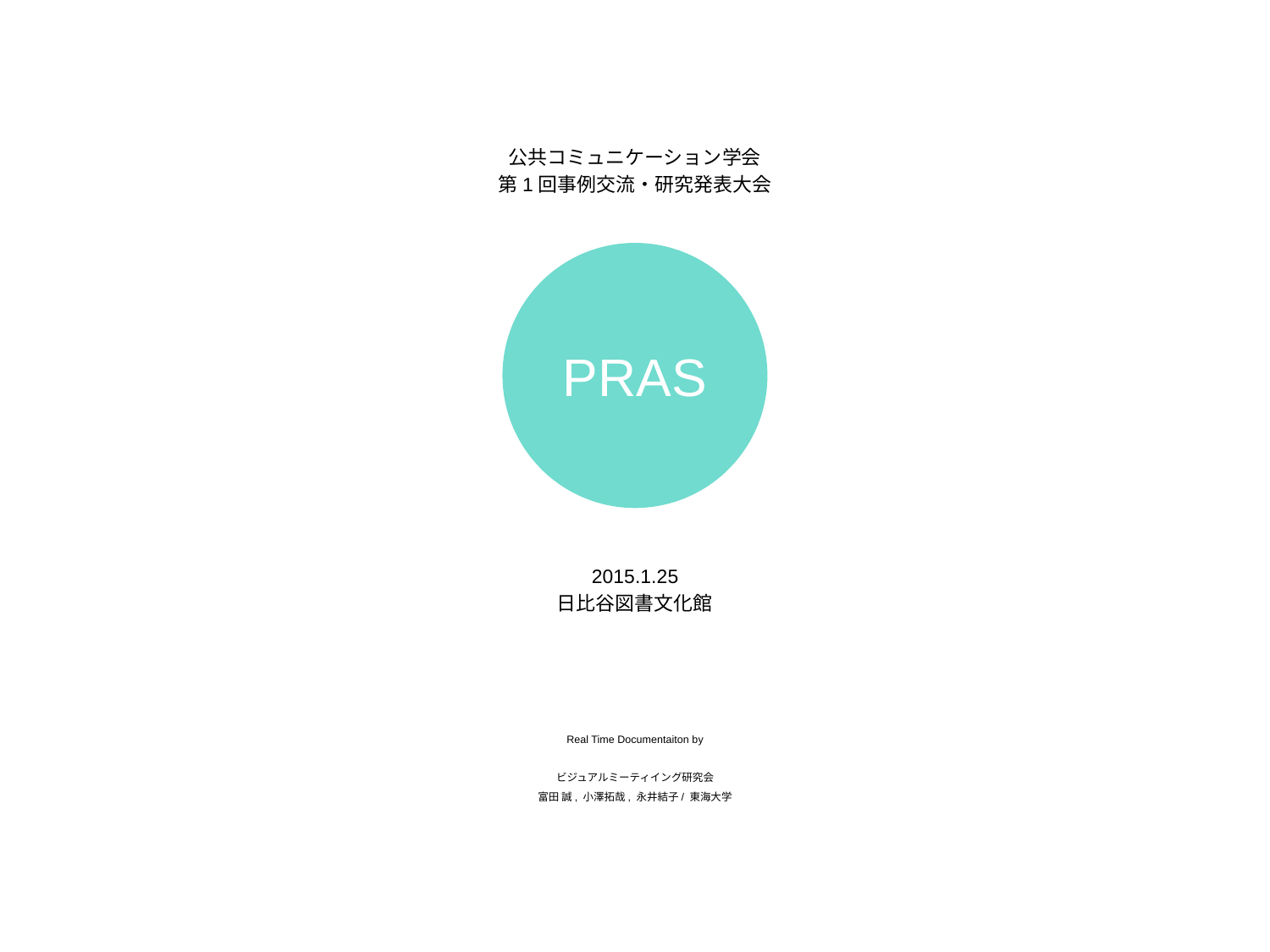

公共コミュニケーション学会
第1回事例交流・研究発表大会
PRAS
2015.1.25
日比谷図書文化館
Real Time Documentaiton by

ビジュアルミーティイング研究会
富田 誠, 小澤拓哉, 永井結子/ 東海大学